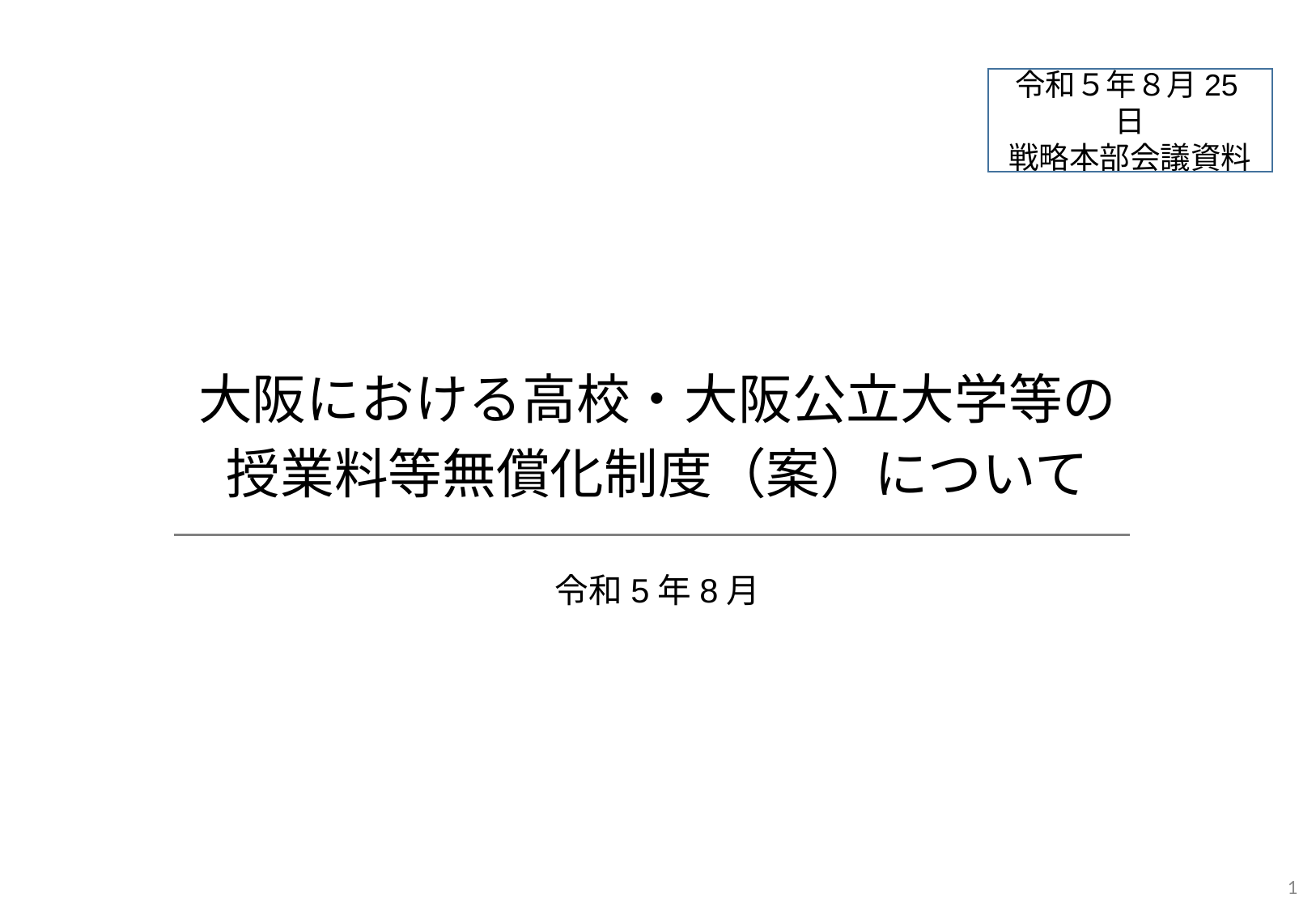

令和５年８月25日
戦略本部会議資料
大阪における高校・大阪公立大学等の
授業料等無償化制度（案）について
令和5年8月
1